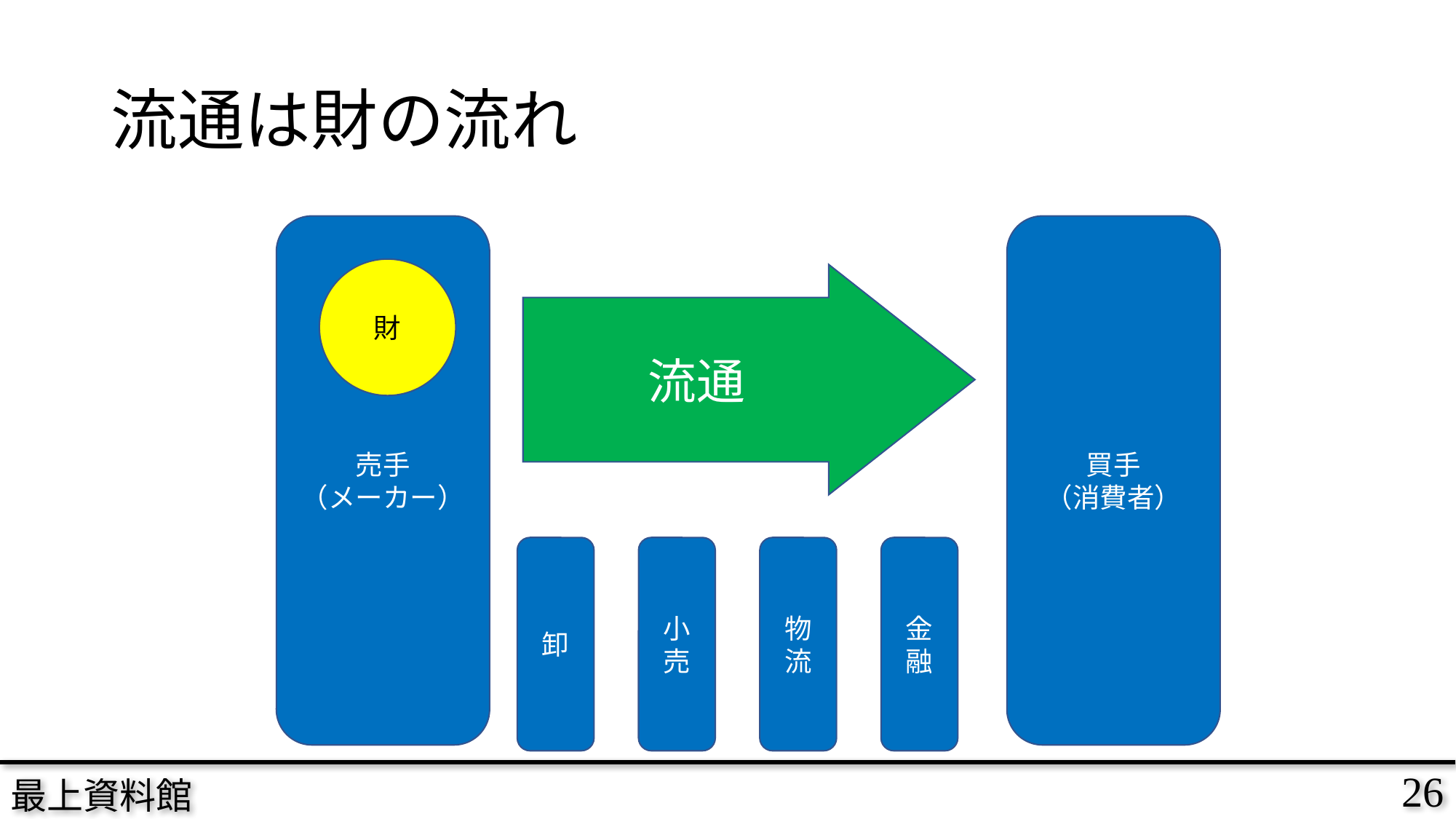

# 流通は財の流れ
売手
（メーカー）
買手
（消費者）
財
流通
卸
小売
物流
金融